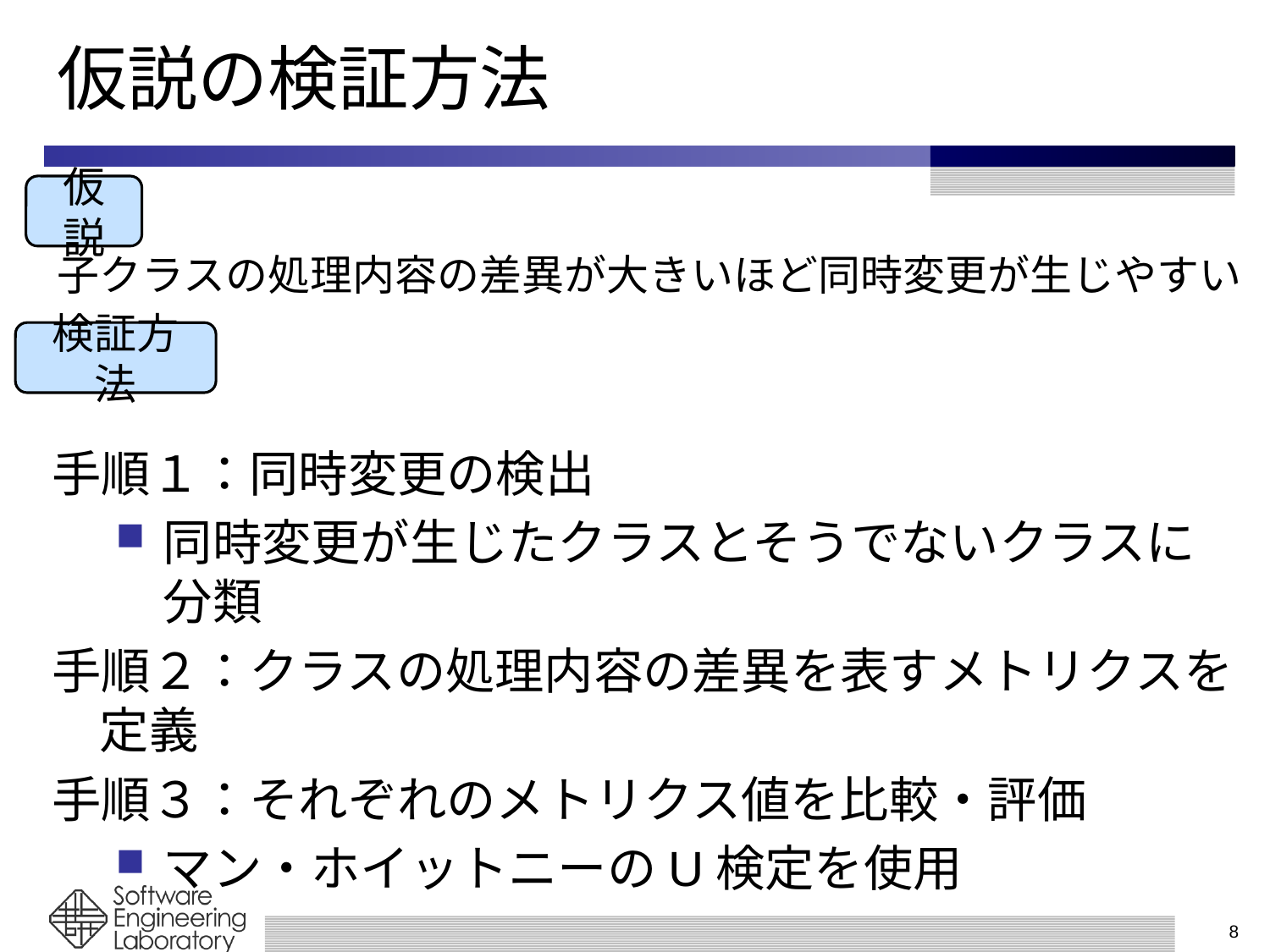

# 仮説の検証方法
仮説
子クラスの処理内容の差異が大きいほど同時変更が生じやすい
検証方法
手順１：同時変更の検出
同時変更が生じたクラスとそうでないクラスに分類
手順２：クラスの処理内容の差異を表すメトリクスを定義
手順３：それぞれのメトリクス値を比較・評価
マン・ホイットニーのU検定を使用

8